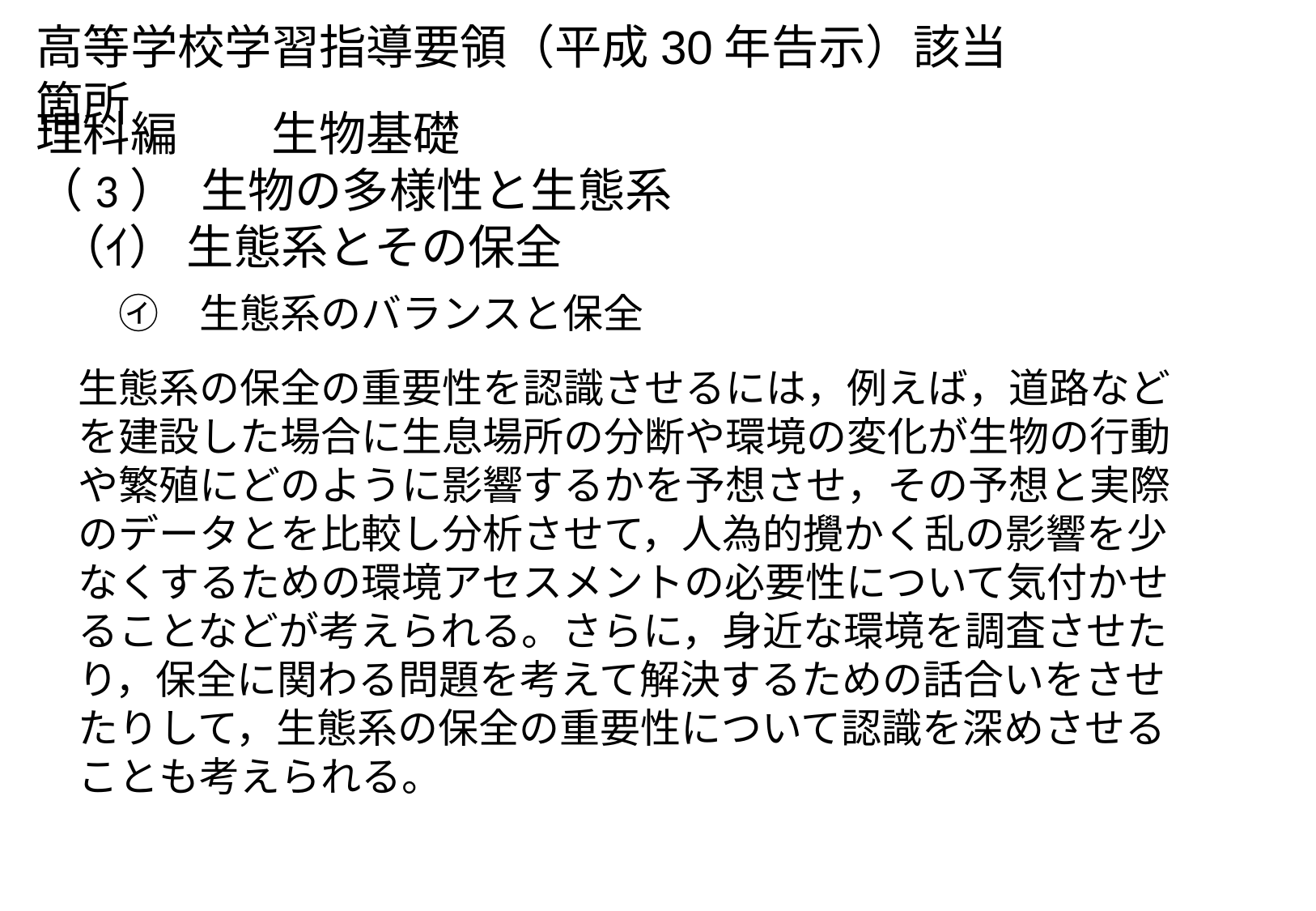

高等学校学習指導要領（平成30年告示）該当箇所
理科編　　生物基礎
（3） 生物の多様性と生態系
 （ｲ） 生態系とその保全
　㋑　生態系のバランスと保全
生態系の保全の重要性を認識させるには，例えば，道路などを建設した場合に生息場所の分断や環境の変化が生物の行動や繁殖にどのように影響するかを予想させ，その予想と実際のデータとを比較し分析させて，人為的攪かく乱の影響を少なくするための環境アセスメントの必要性について気付かせることなどが考えられる。さらに，身近な環境を調査させたり，保全に関わる問題を考えて解決するための話合いをさせたりして，生態系の保全の重要性について認識を深めさせることも考えられる。